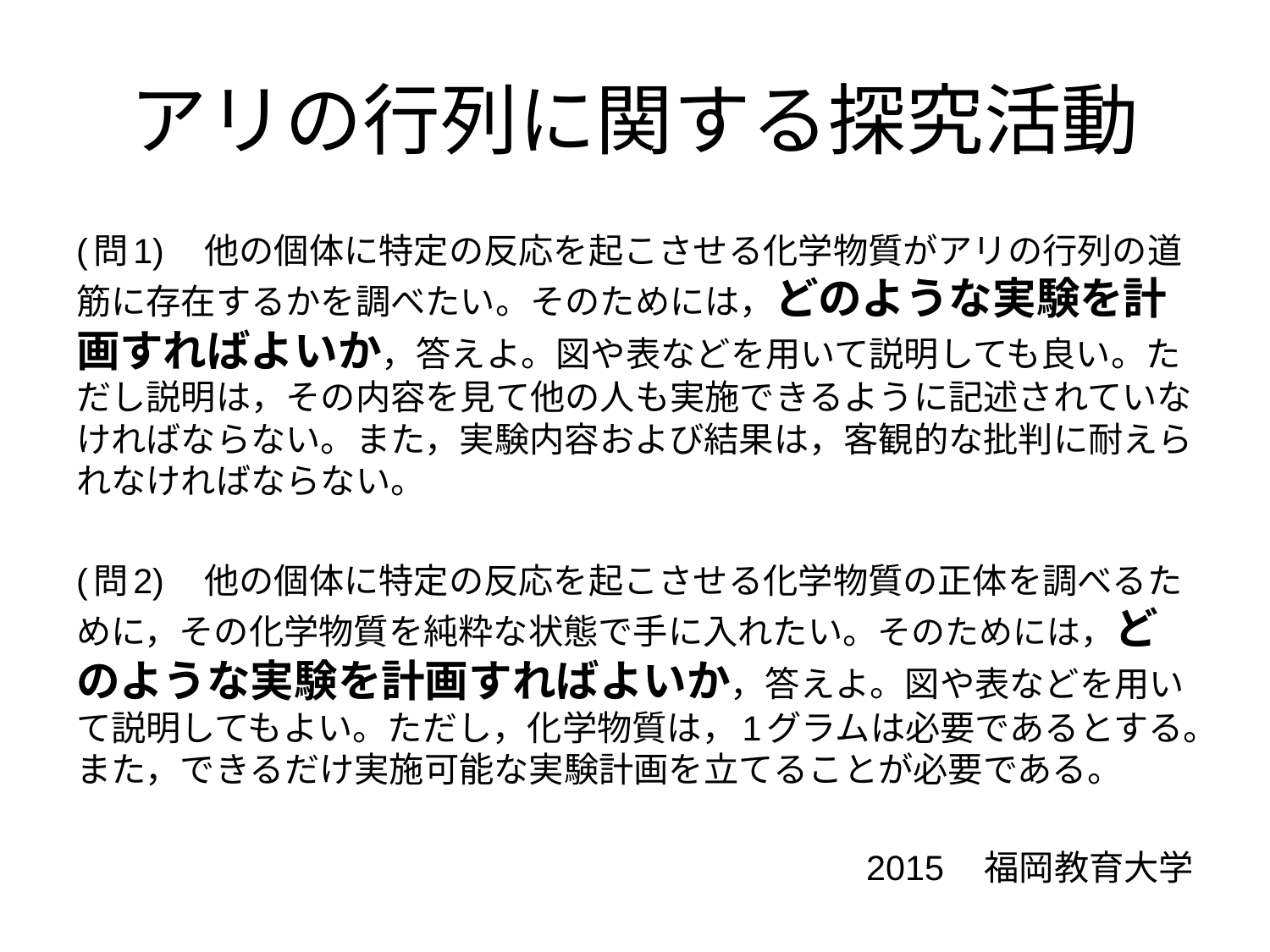

# アリの行列に関する探究活動
(問1)　他の個体に特定の反応を起こさせる化学物質がアリの行列の道筋に存在するかを調べたい。そのためには，どのような実験を計画すればよいか，答えよ。図や表などを用いて説明しても良い。ただし説明は，その内容を見て他の人も実施できるように記述されていなければならない。また，実験内容および結果は，客観的な批判に耐えられなければならない。

(問2)　他の個体に特定の反応を起こさせる化学物質の正体を調べるために，その化学物質を純粋な状態で手に入れたい。そのためには，どのような実験を計画すればよいか，答えよ。図や表などを用いて説明してもよい。ただし，化学物質は，1グラムは必要であるとする。また，できるだけ実施可能な実験計画を立てることが必要である。

2015　福岡教育大学